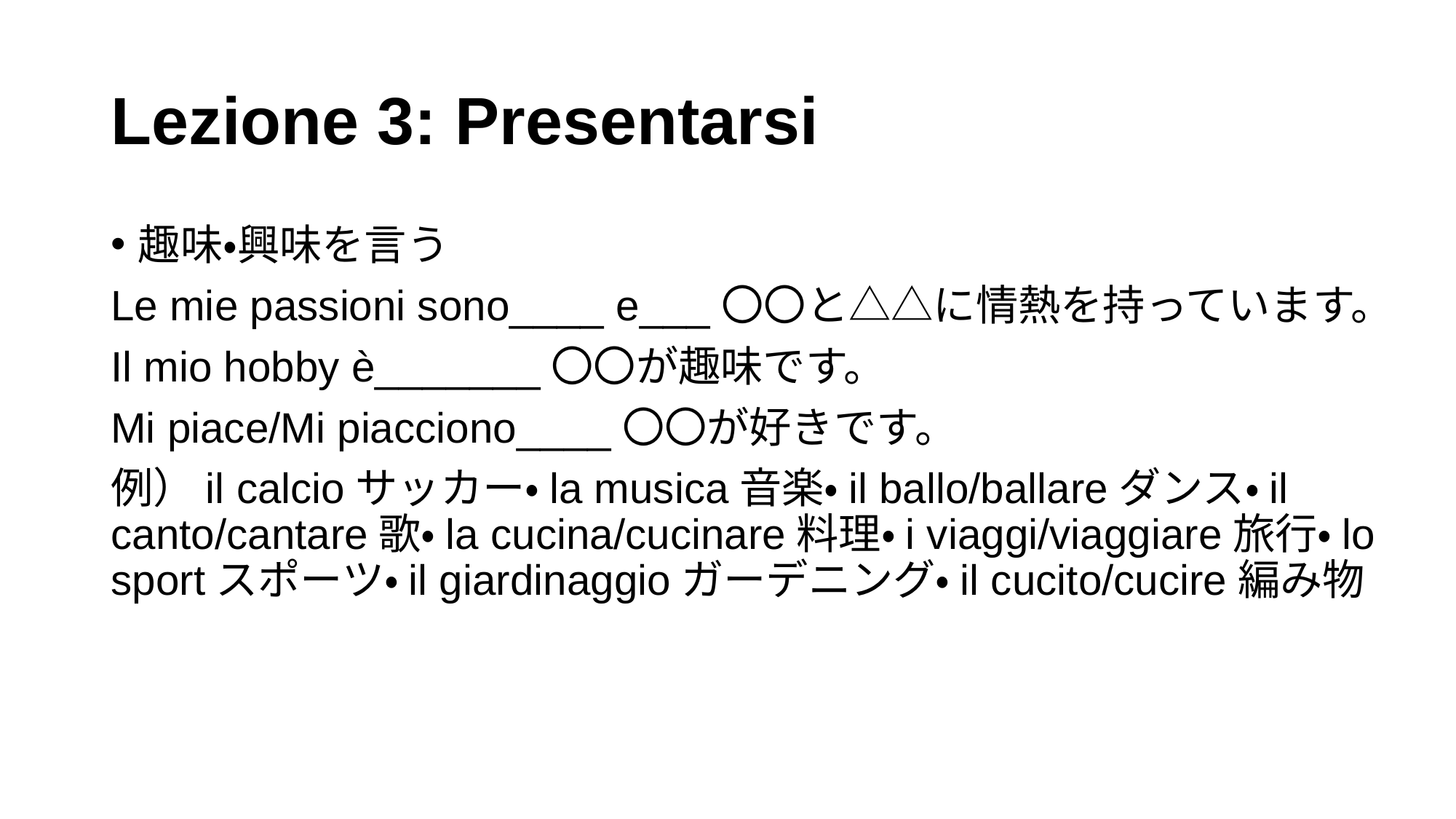

# Lezione 3: Presentarsi
趣味・興味を言う
Le mie passioni sono____ e___〇〇と△△に情熱を持っています。
Il mio hobby è_______〇〇が趣味です。
Mi piace/Mi piacciono____〇〇が好きです。
例）il calcioサッカー・la musica音楽・il ballo/ballareダンス・il canto/cantare歌・la cucina/cucinare料理・i viaggi/viaggiare旅行・lo sportスポーツ・il giardinaggioガーデニング・il cucito/cucire編み物